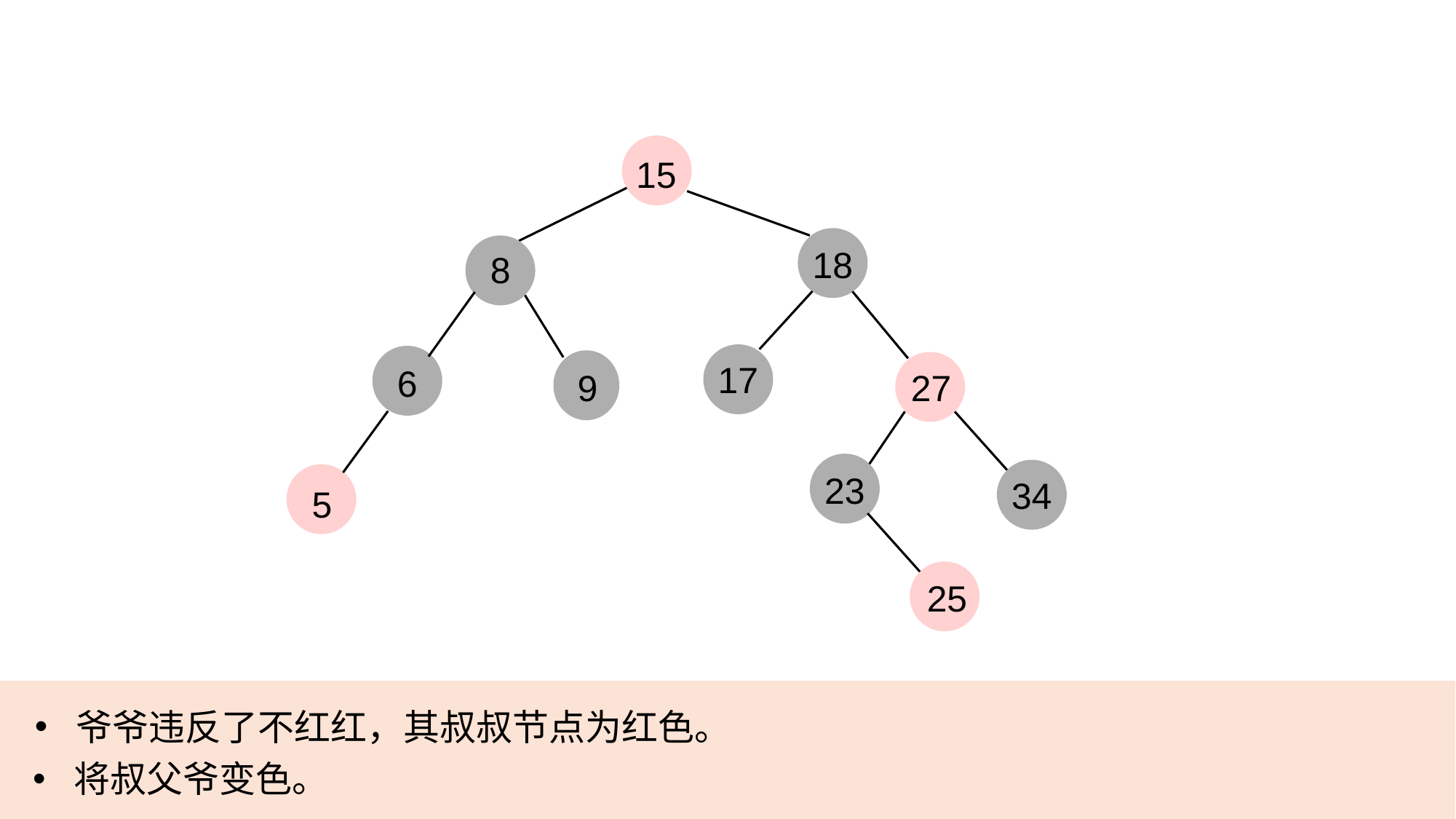

15

18
8

17

6
27
9

23

34
5

25

爷爷违反了不红红，其叔叔节点为红色。
将叔父爷变色。